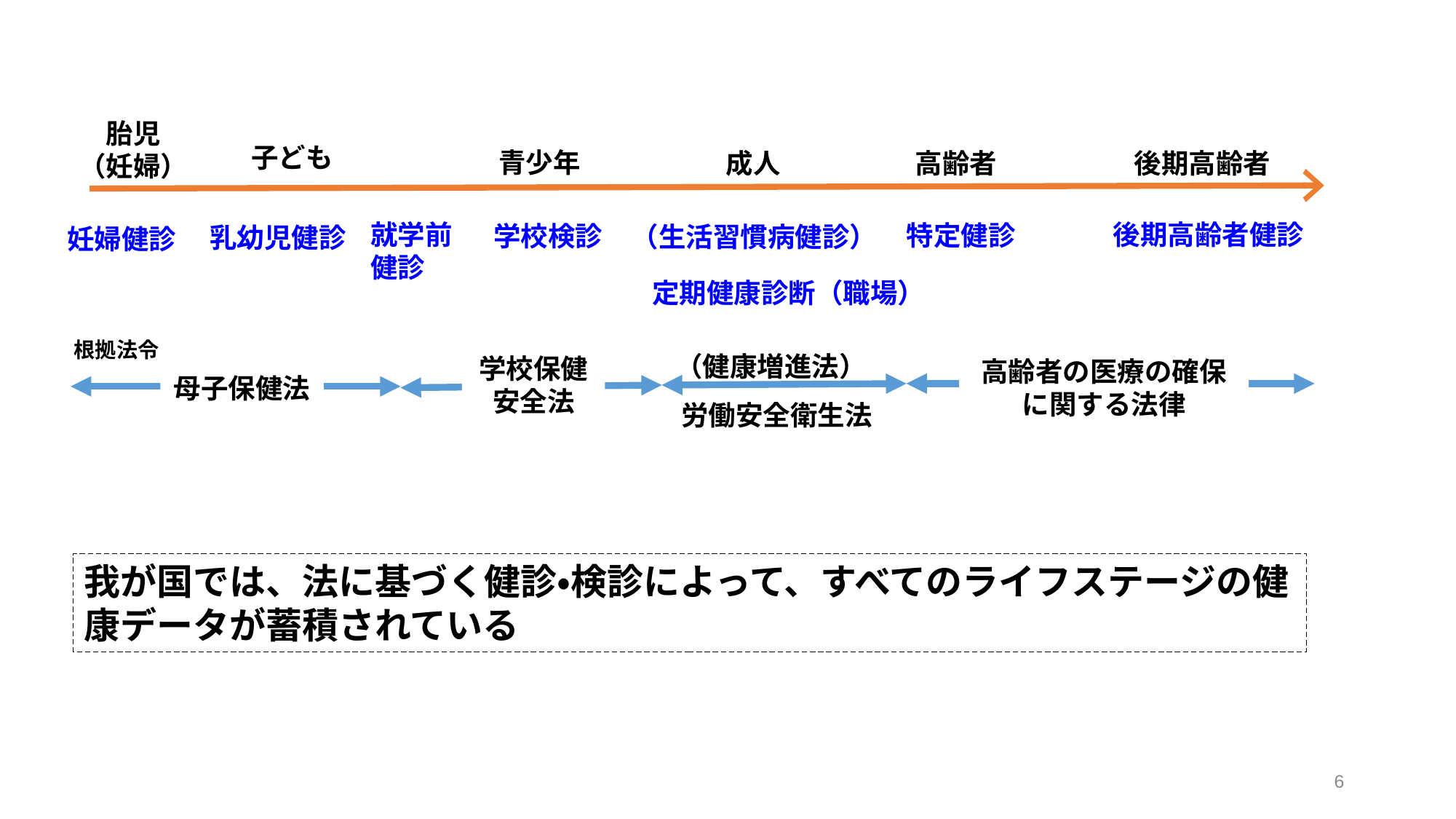

胎児
（妊婦）
子ども
青少年
成人
高齢者
後期高齢者
就学前健診
後期高齢者健診
特定健診
学校検診
（生活習慣病健診）
乳幼児健診
妊婦健診
定期健康診断（職場）
根拠法令
（健康増進法）
学校保健安全法
高齢者の医療の確保に関する法律
母子保健法
労働安全衛生法
我が国では、法に基づく健診・検診によって、すべてのライフステージの健康データが蓄積されている
6